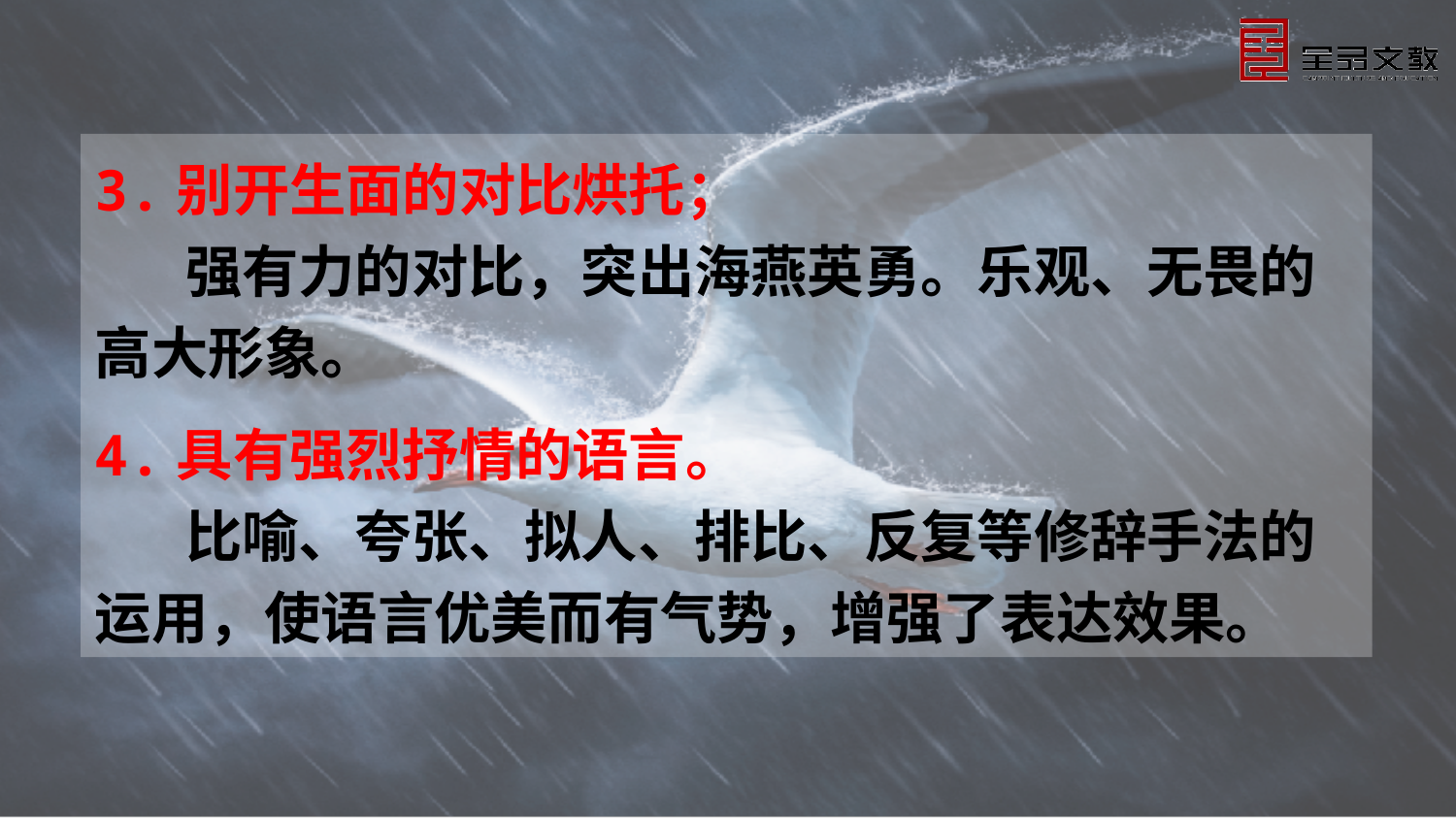

3.别开生面的对比烘托；
      强有力的对比，突出海燕英勇。乐观、无畏的高大形象。
4.具有强烈抒情的语言。
      比喻、夸张、拟人、排比、反复等修辞手法的运用，使语言优美而有气势，增强了表达效果。